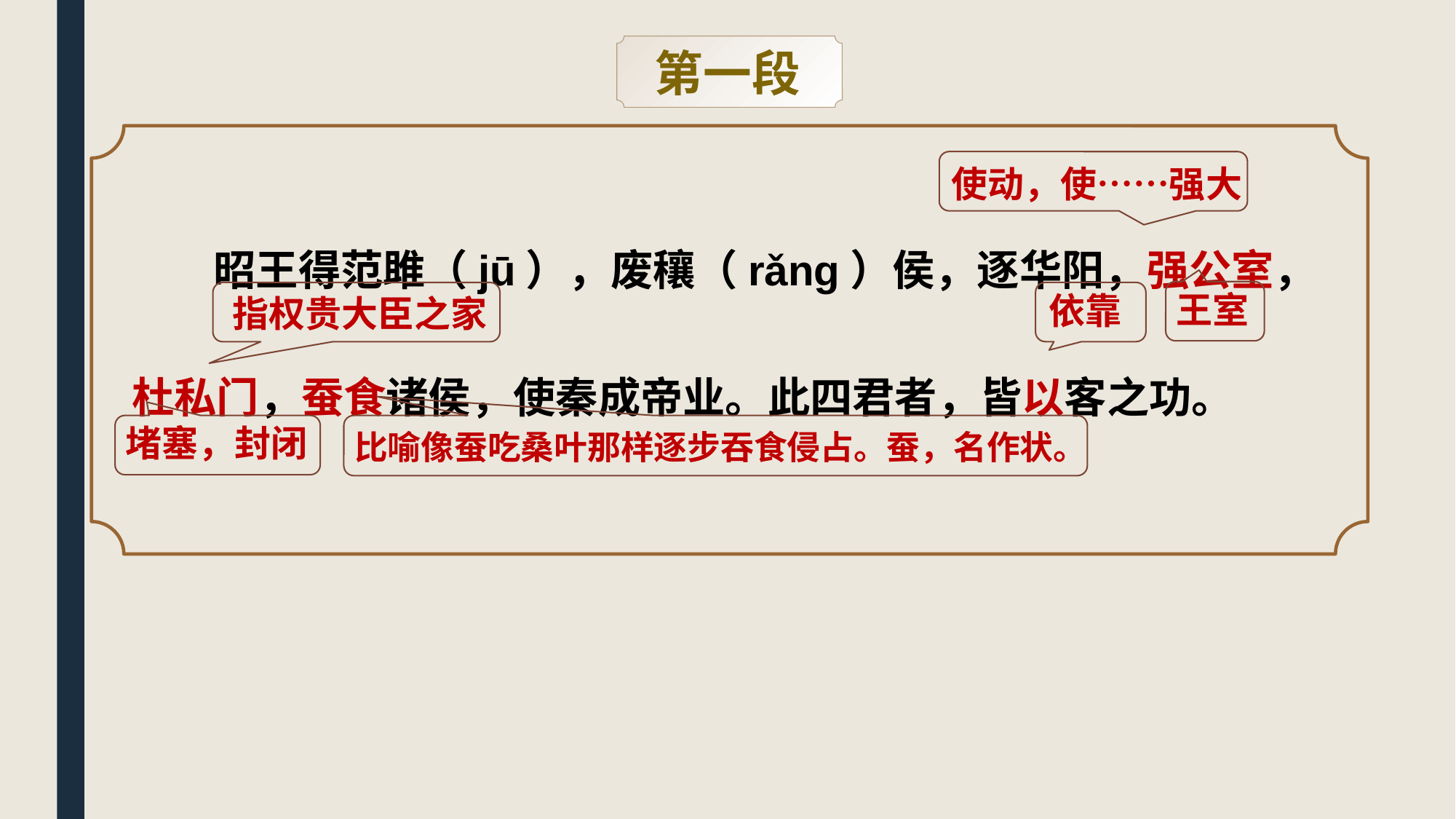

第一段

昭王得范雎（jū），废穰（rǎng）侯，逐华阳，强公室，杜私门，蚕食诸侯，使秦成帝业。此四君者，皆以客之功。

使动，使……强大

王室

依靠

指权贵大臣之家

堵塞，封闭

比喻像蚕吃桑叶那样逐步吞食侵占。蚕，名作状。